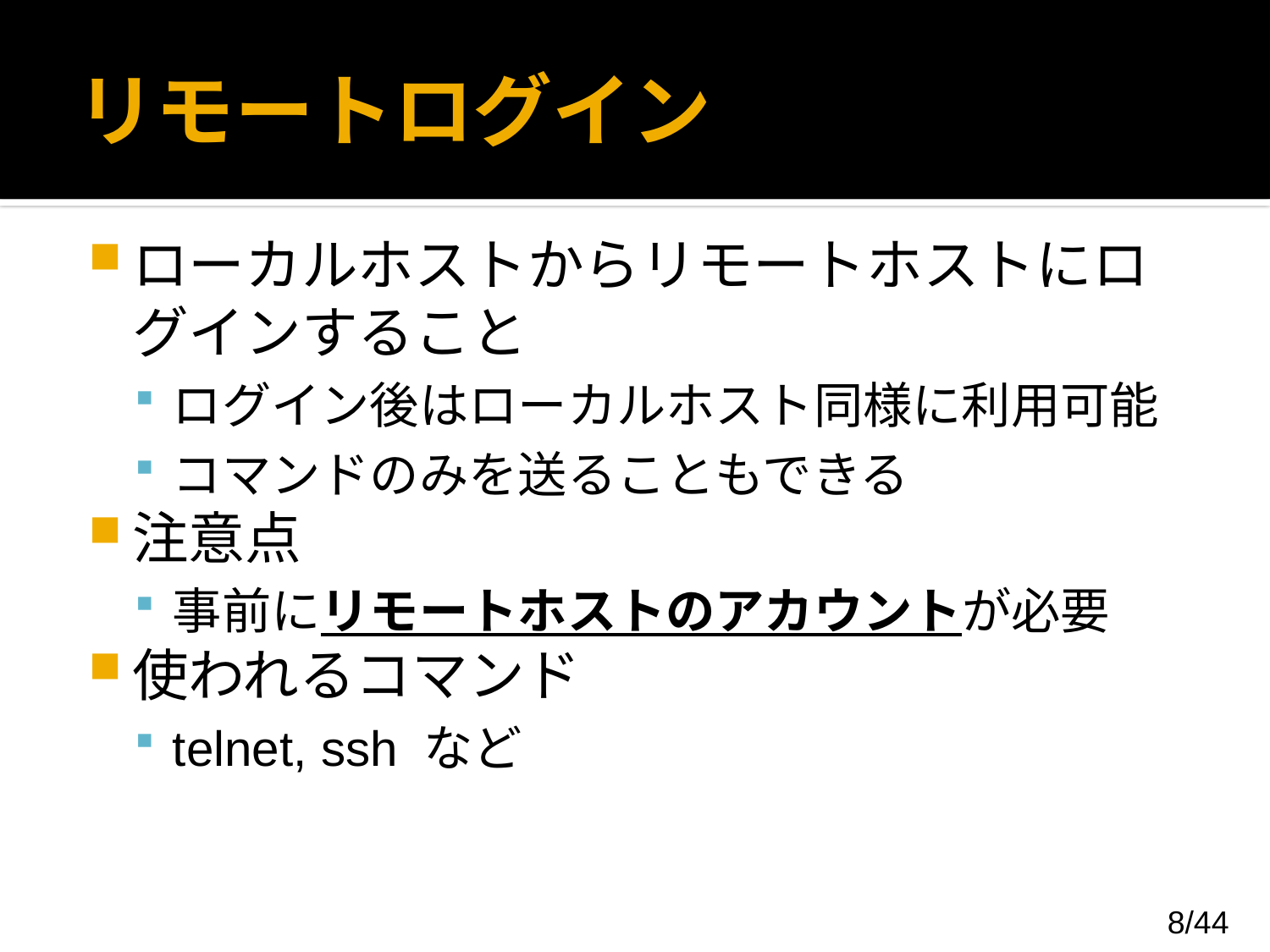

# リモートログイン
ローカルホストからリモートホストにログインすること
ログイン後はローカルホスト同様に利用可能
コマンドのみを送ることもできる
注意点
事前にリモートホストのアカウントが必要
使われるコマンド
telnet, ssh など